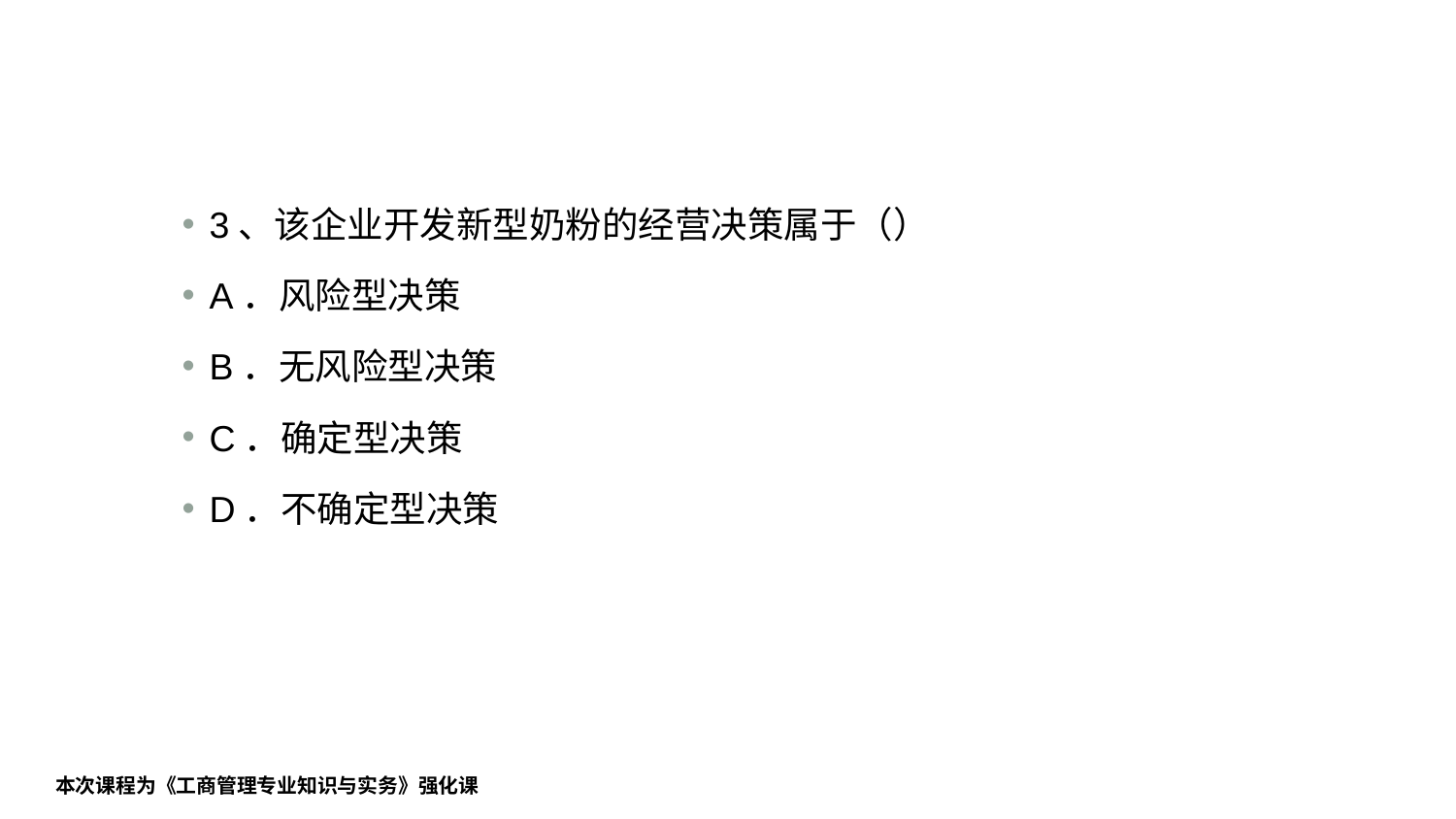

#
3、该企业开发新型奶粉的经营决策属于（）
A．风险型决策
B．无风险型决策
C．确定型决策
D．不确定型决策